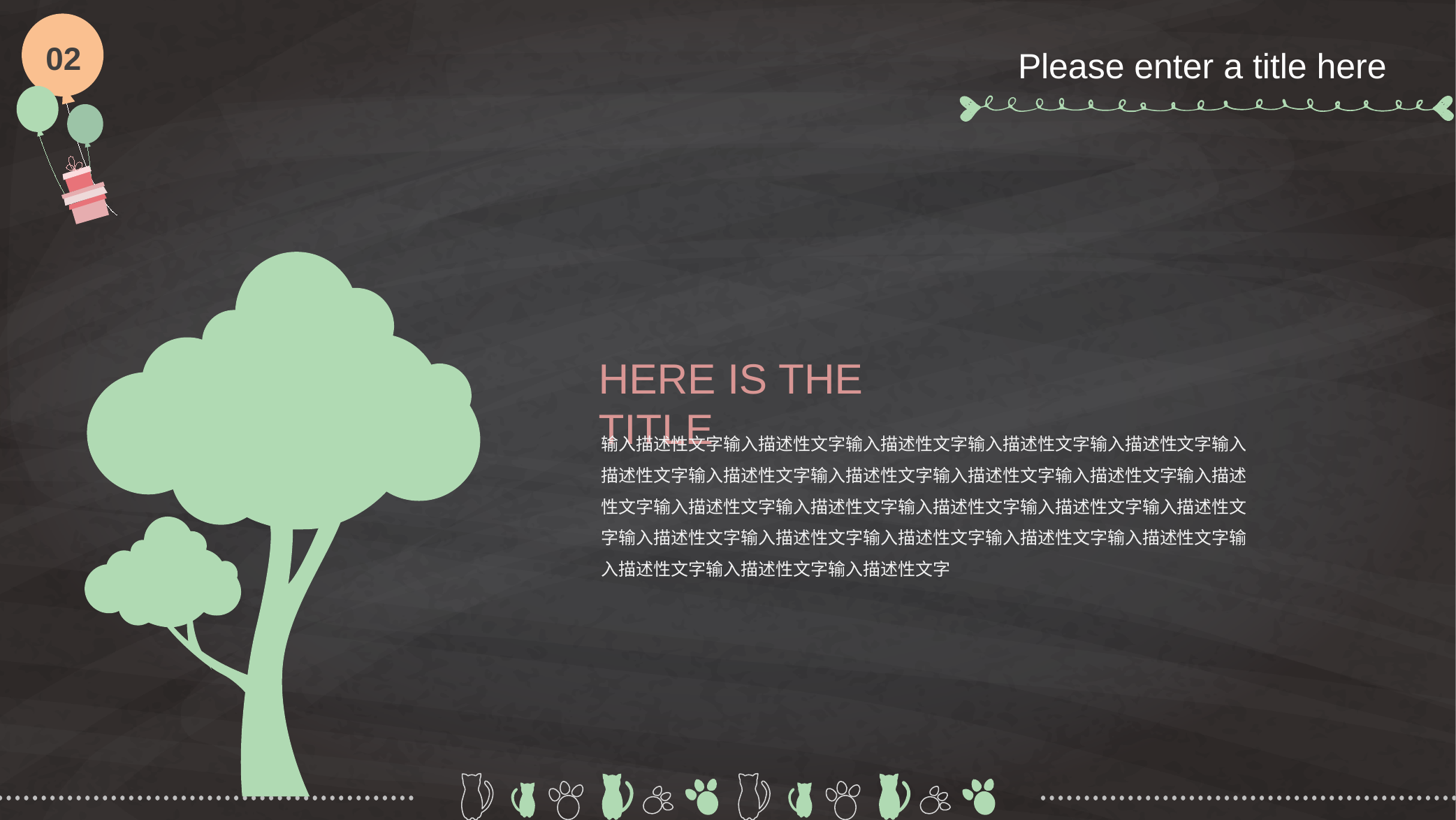

02
Please enter a title here

HERE IS THE TITLE
输入描述性文字输入描述性文字输入描述性文字输入描述性文字输入描述性文字输入描述性文字输入描述性文字输入描述性文字输入描述性文字输入描述性文字输入描述性文字输入描述性文字输入描述性文字输入描述性文字输入描述性文字输入描述性文字输入描述性文字输入描述性文字输入描述性文字输入描述性文字输入描述性文字输入描述性文字输入描述性文字输入描述性文字